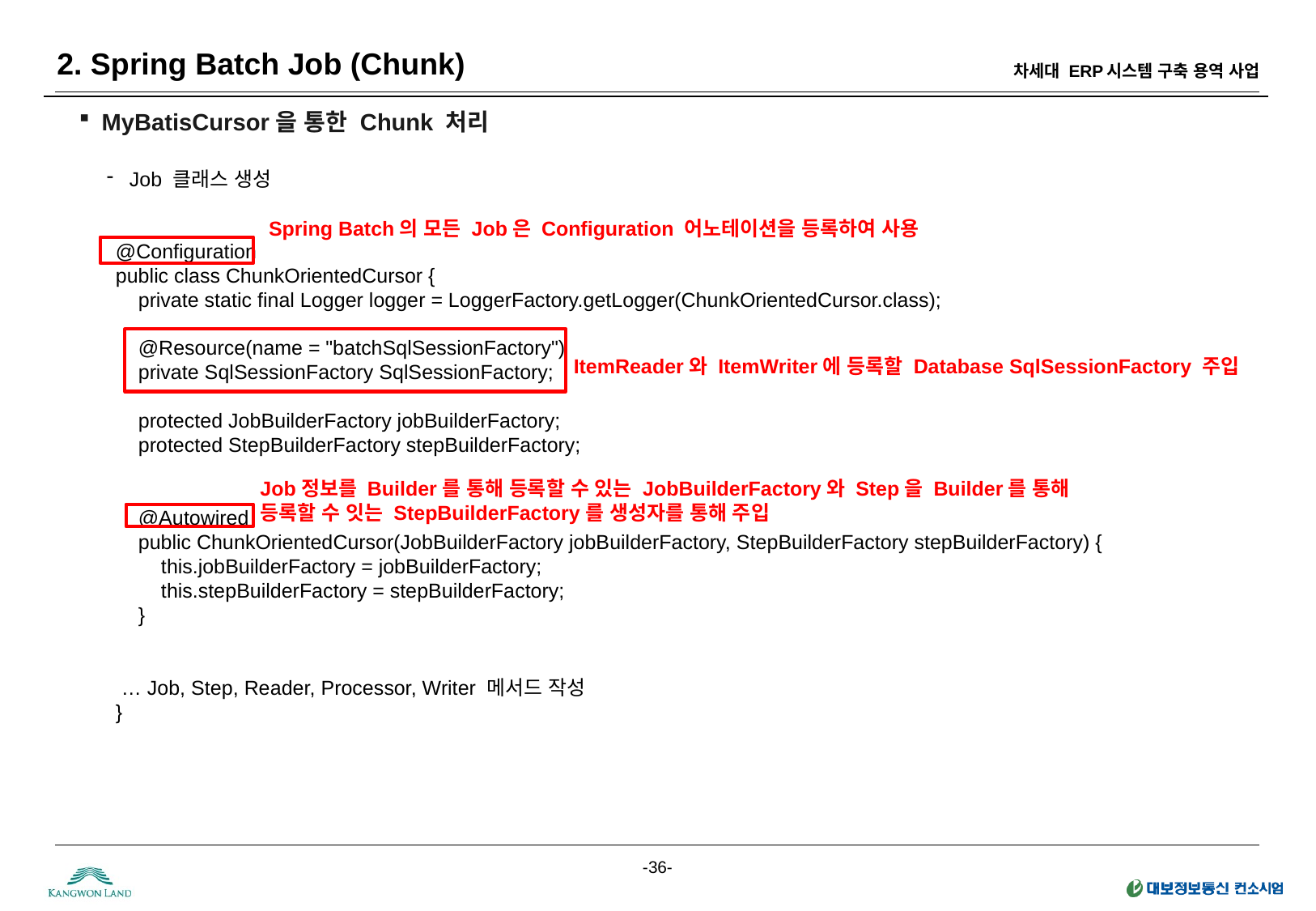

2. Spring Batch Job (Chunk)
MyBatisCursor을 통한 Chunk 처리

Job 클래스 생성
Spring Batch의 모든 Job은 Configuration 어노테이션을 등록하여 사용
@Configuration
public class ChunkOrientedCursor {
    private static final Logger logger = LoggerFactory.getLogger(ChunkOrientedCursor.class);
    @Resource(name = "batchSqlSessionFactory")
    private SqlSessionFactory SqlSessionFactory;
    protected JobBuilderFactory jobBuilderFactory;
    protected StepBuilderFactory stepBuilderFactory;

    @Autowired
    public ChunkOrientedCursor(JobBuilderFactory jobBuilderFactory, StepBuilderFactory stepBuilderFactory) {
        this.jobBuilderFactory = jobBuilderFactory;
        this.stepBuilderFactory = stepBuilderFactory;
    }

 … Job, Step, Reader, Processor, Writer 메서드 작성
}

ItemReader와 ItemWriter에 등록할 Database SqlSessionFactory 주입
Job정보를 Builder를 통해 등록할 수 있는 JobBuilderFactory와 Step을 Builder를 통해
등록할 수 잇는 StepBuilderFactory를 생성자를 통해 주입